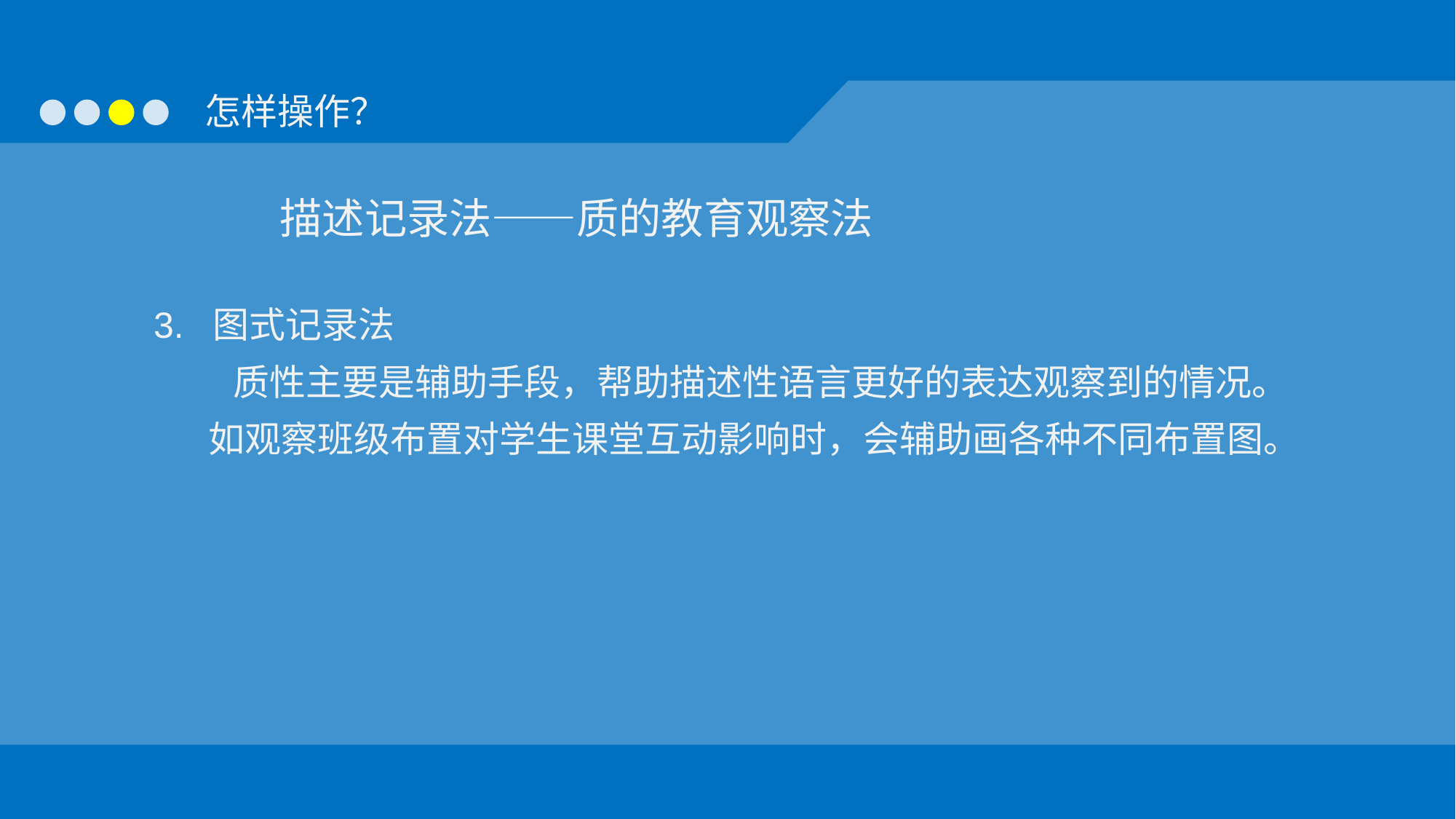

描述记录法——质的教育观察法
3.  图式记录法
  质性主要是辅助手段，帮助描述性语言更好的表达观察到的情况。
如观察班级布置对学生课堂互动影响时，会辅助画各种不同布置图。